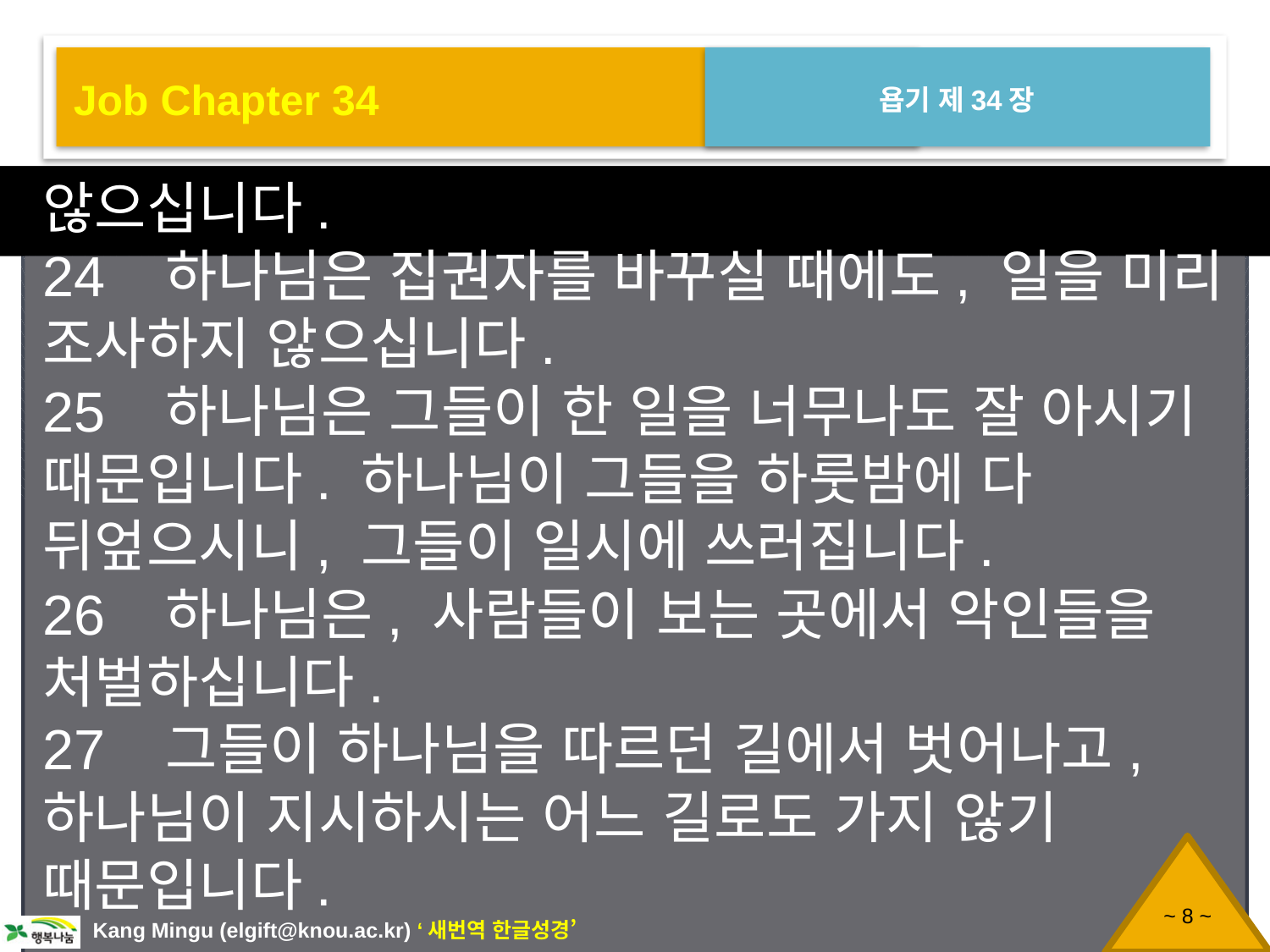

Job Chapter 34
욥기 제34장
않으십니다.
24   하나님은 집권자를 바꾸실 때에도, 일을 미리 조사하지 않으십니다.
25   하나님은 그들이 한 일을 너무나도 잘 아시기 때문입니다. 하나님이 그들을 하룻밤에 다 뒤엎으시니, 그들이 일시에 쓰러집니다.
26   하나님은, 사람들이 보는 곳에서 악인들을 처벌하십니다.
27   그들이 하나님을 따르던 길에서 벗어나고, 하나님이 지시하시는 어느 길로도 가지 않기 때문입니다.